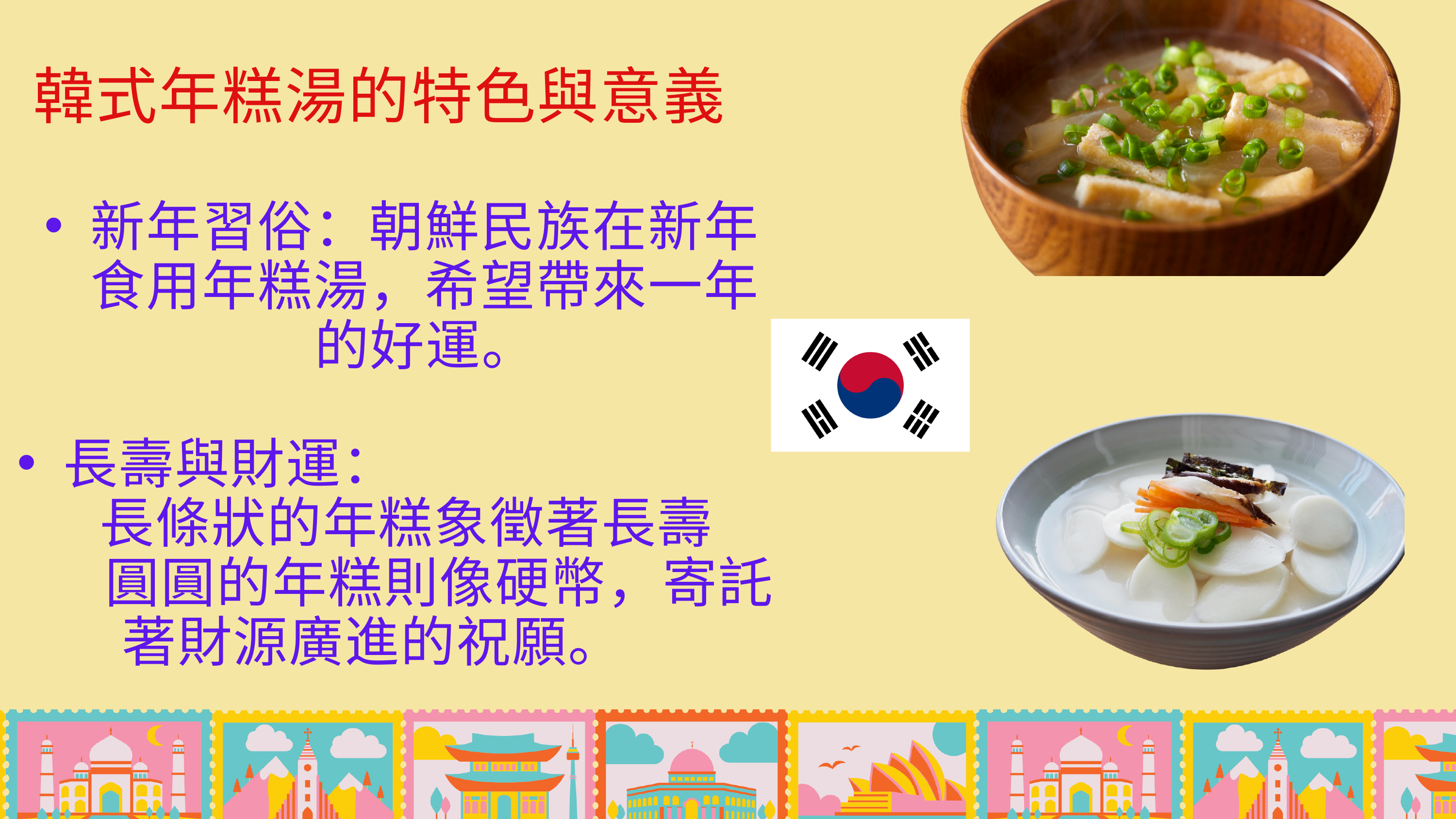

韓式年糕湯的特色與意義

新年習俗：朝鮮民族在新年食用年糕湯，希望帶來一年的好運。

長壽與財運：
   長條狀的年糕象徵著長壽
        圓圓的年糕則像硬幣，寄託著財源廣進的祝願。